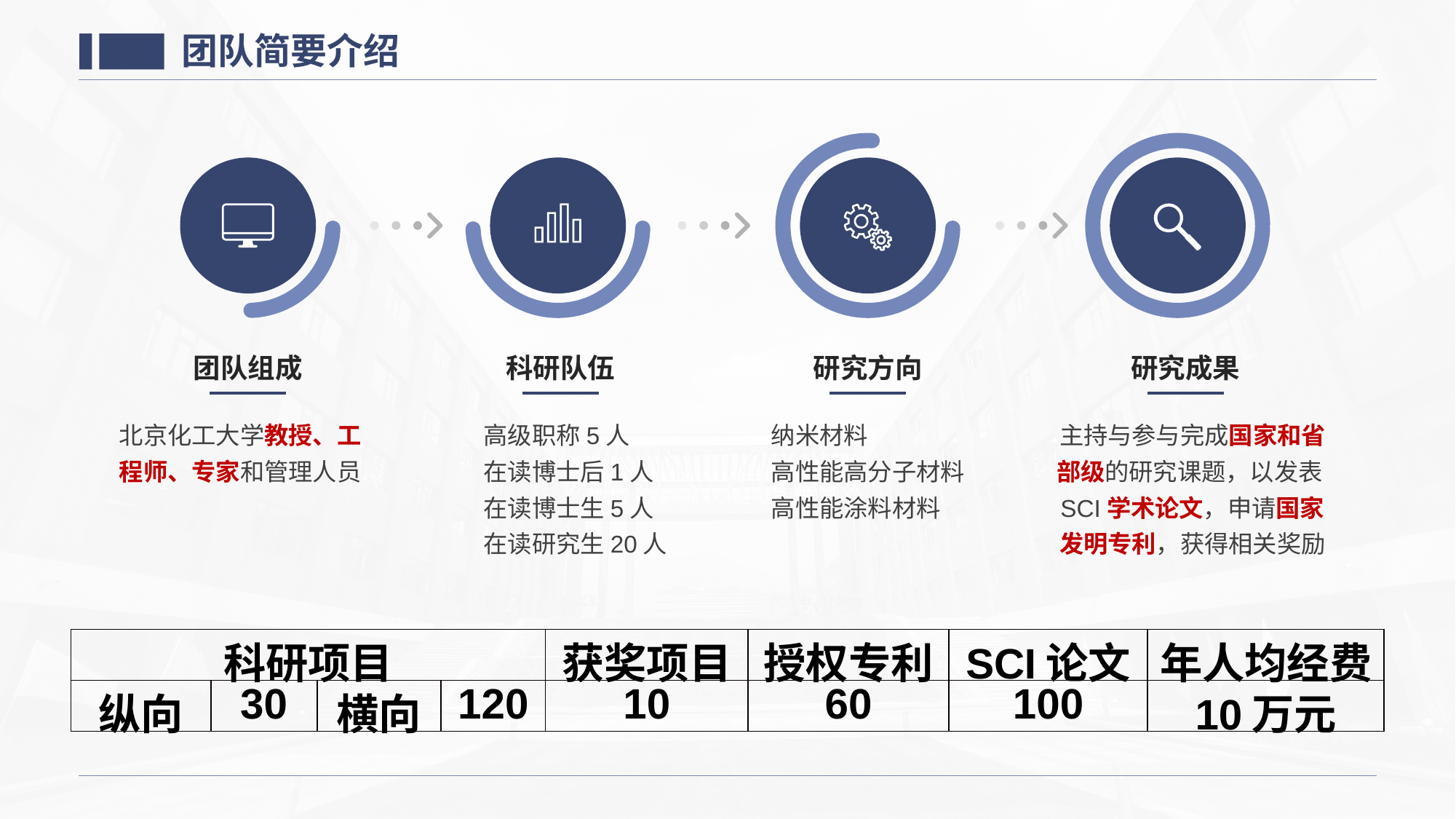

团队简要介绍

团队组成
科研队伍
研究方向
研究成果
北京化工大学教授、工程师、专家和管理人员
高级职称5人
在读博士后1人
在读博士生5人
在读研究生20人
纳米材料
高性能高分子材料
高性能涂料材料
主持与参与完成国家和省部级的研究课题，以发表SCI学术论文，申请国家发明专利，获得相关奖励
| 科研项目 |  |  |  | 获奖项目 | 授权专利 | SCI论文 | 年人均经费 |
| --- | --- | --- | --- | --- | --- | --- | --- |
| 纵向 | 30 | 横向 | 120 | 10 | 60 | 100 | 10万元 |